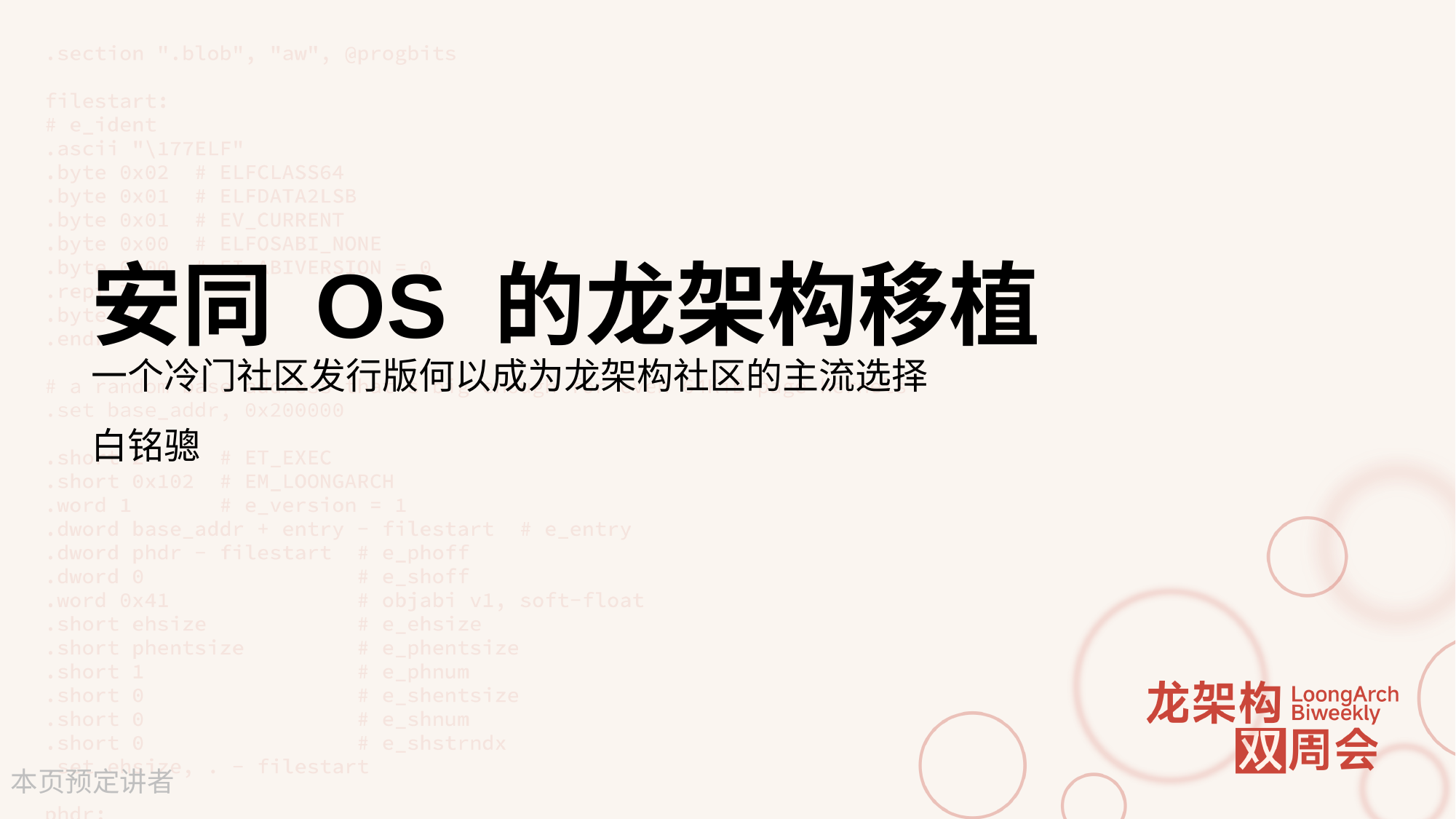

# 安同 OS 的龙架构移植 一个冷门社区发行版何以成为龙架构社区的主流选择
白铭骢